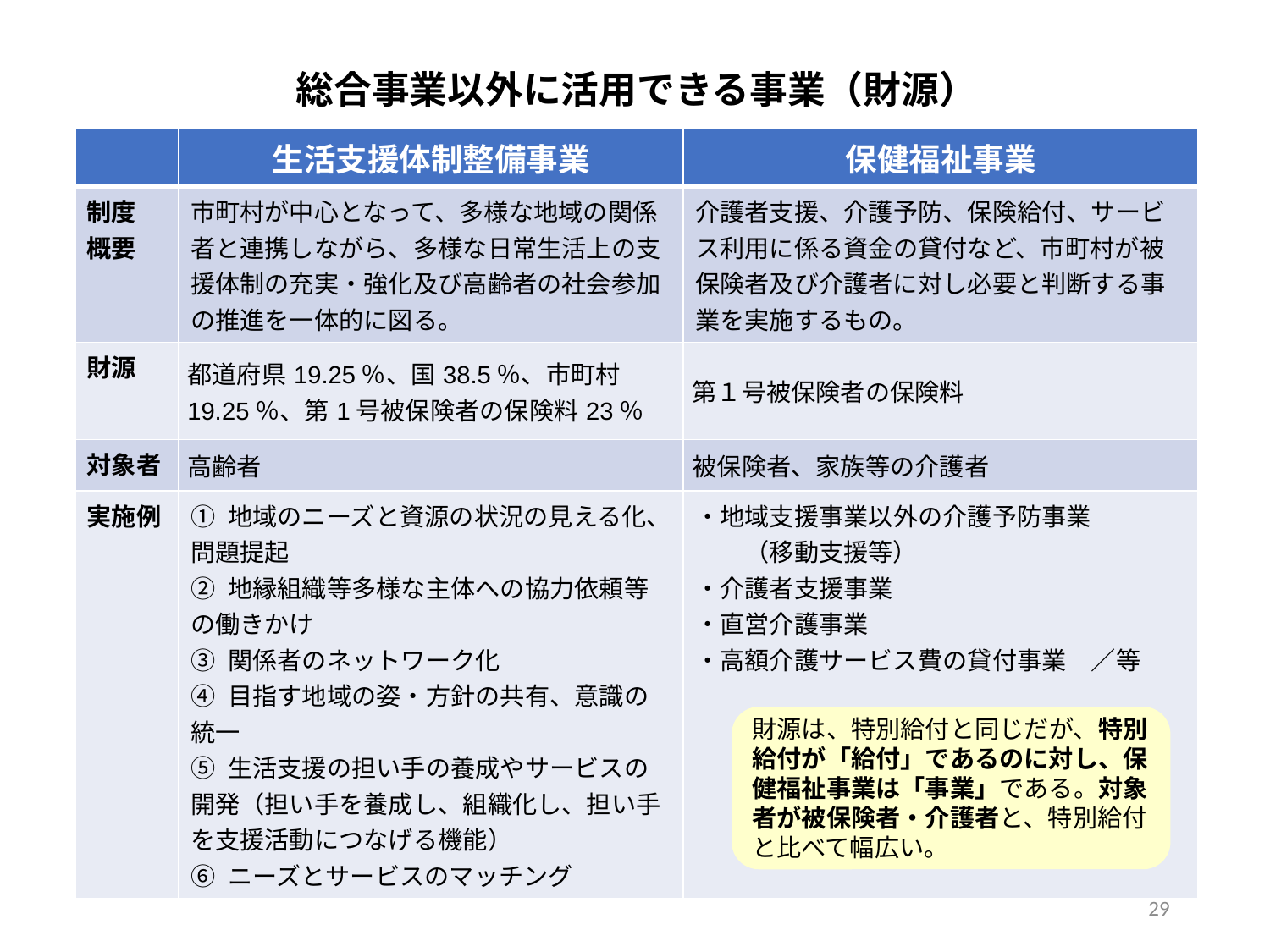

# 総合事業以外に活用できる事業（財源）
|  | 生活支援体制整備事業 | 保健福祉事業 |
| --- | --- | --- |
| 制度 概要 | 市町村が中心となって、多様な地域の関係者と連携しながら、多様な日常生活上の支援体制の充実・強化及び高齢者の社会参加の推進を一体的に図る。 | 介護者支援、介護予防、保険給付、サービス利用に係る資金の貸付など、市町村が被保険者及び介護者に対し必要と判断する事業を実施するもの。 |
| 財源 | 都道府県19.25％、国38.5％、市町村19.25％、第1号被保険者の保険料23％ | 第１号被保険者の保険料 |
| 対象者 | 高齢者 | 被保険者、家族等の介護者 |
| 実施例 | ① 地域のニーズと資源の状況の見える化、問題提起 ② 地縁組織等多様な主体への協力依頼等の働きかけ ③ 関係者のネットワーク化 ④ 目指す地域の姿・方針の共有、意識の統一 ⑤ 生活支援の担い手の養成やサービスの開発（担い手を養成し、組織化し、担い手を支援活動につなげる機能） ⑥ ニーズとサービスのマッチング | ・地域支援事業以外の介護予防事業 　　（移動支援等） ・介護者支援事業 ・直営介護事業 ・高額介護サービス費の貸付事業　／等 |
財源は、特別給付と同じだが、特別給付が「給付」であるのに対し、保健福祉事業は「事業」である。対象者が被保険者・介護者と、特別給付と比べて幅広い。
29